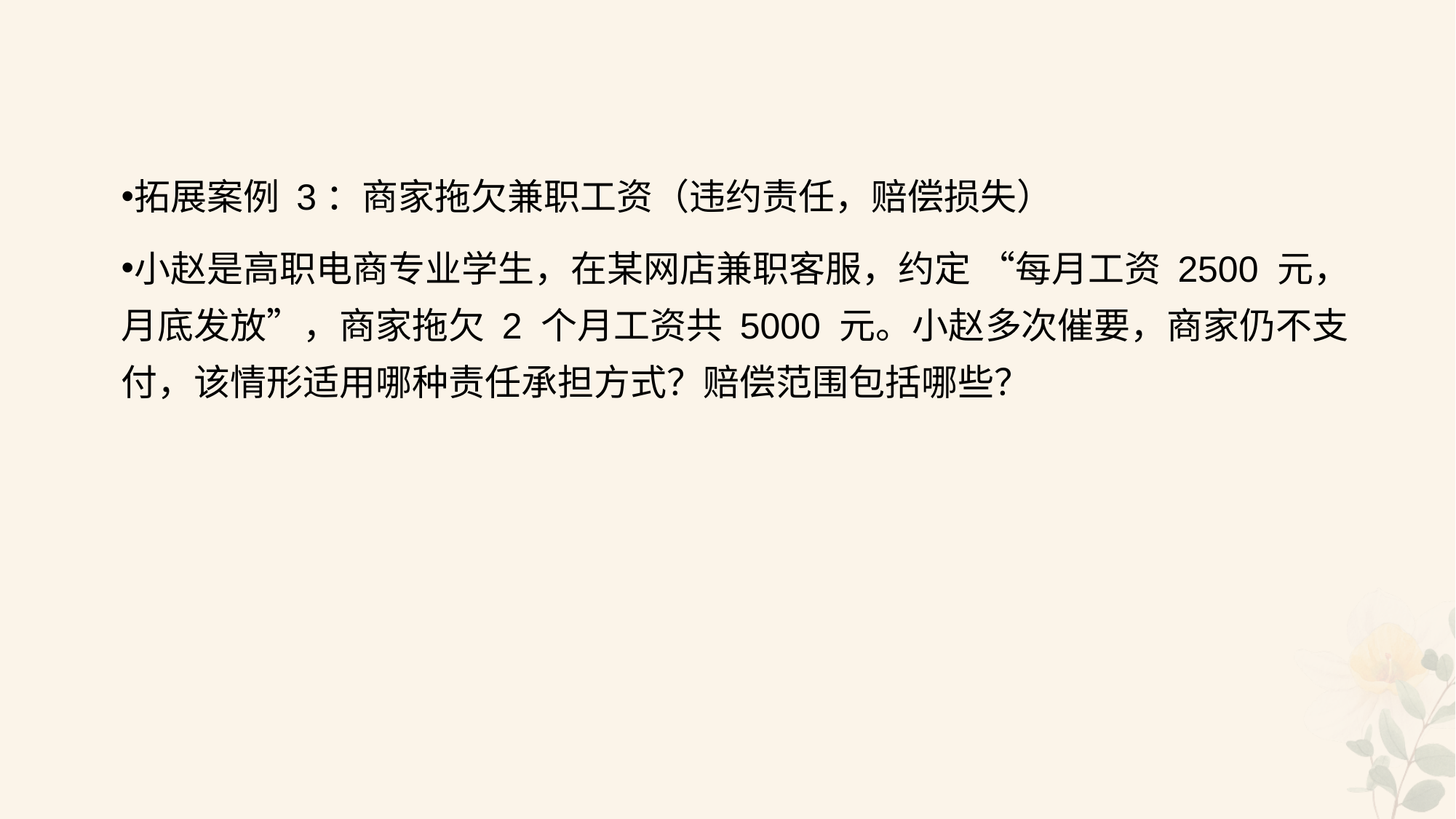

#
拓展案例 3：商家拖欠兼职工资（违约责任，赔偿损失）
小赵是高职电商专业学生，在某网店兼职客服，约定 “每月工资 2500 元，月底发放”，商家拖欠 2 个月工资共 5000 元。小赵多次催要，商家仍不支付，该情形适用哪种责任承担方式？赔偿范围包括哪些？